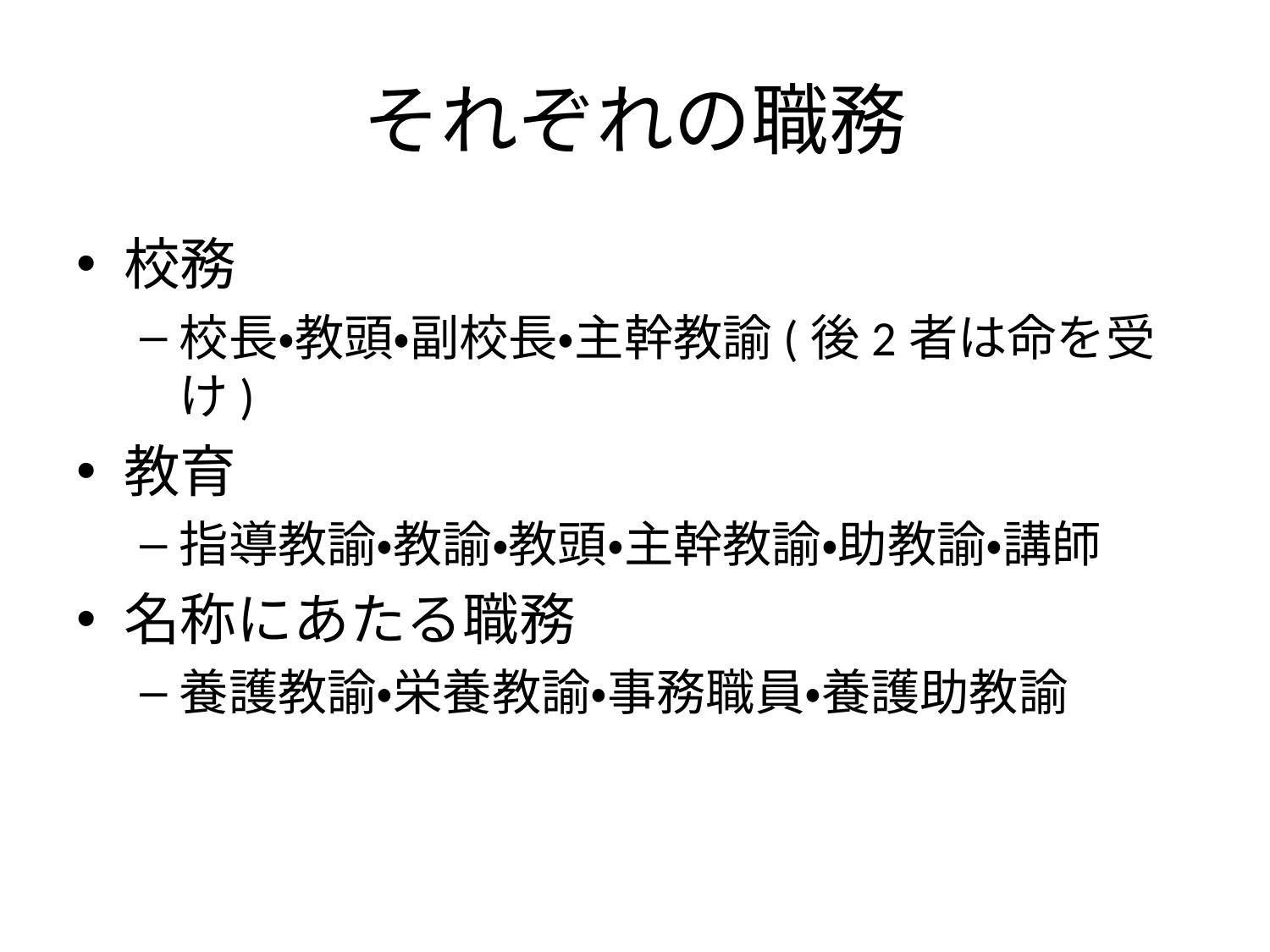

# それぞれの職務
校務
校長・教頭・副校長・主幹教諭(後2者は命を受け)
教育
指導教諭・教諭・教頭・主幹教諭・助教諭・講師
名称にあたる職務
養護教諭・栄養教諭・事務職員・養護助教諭